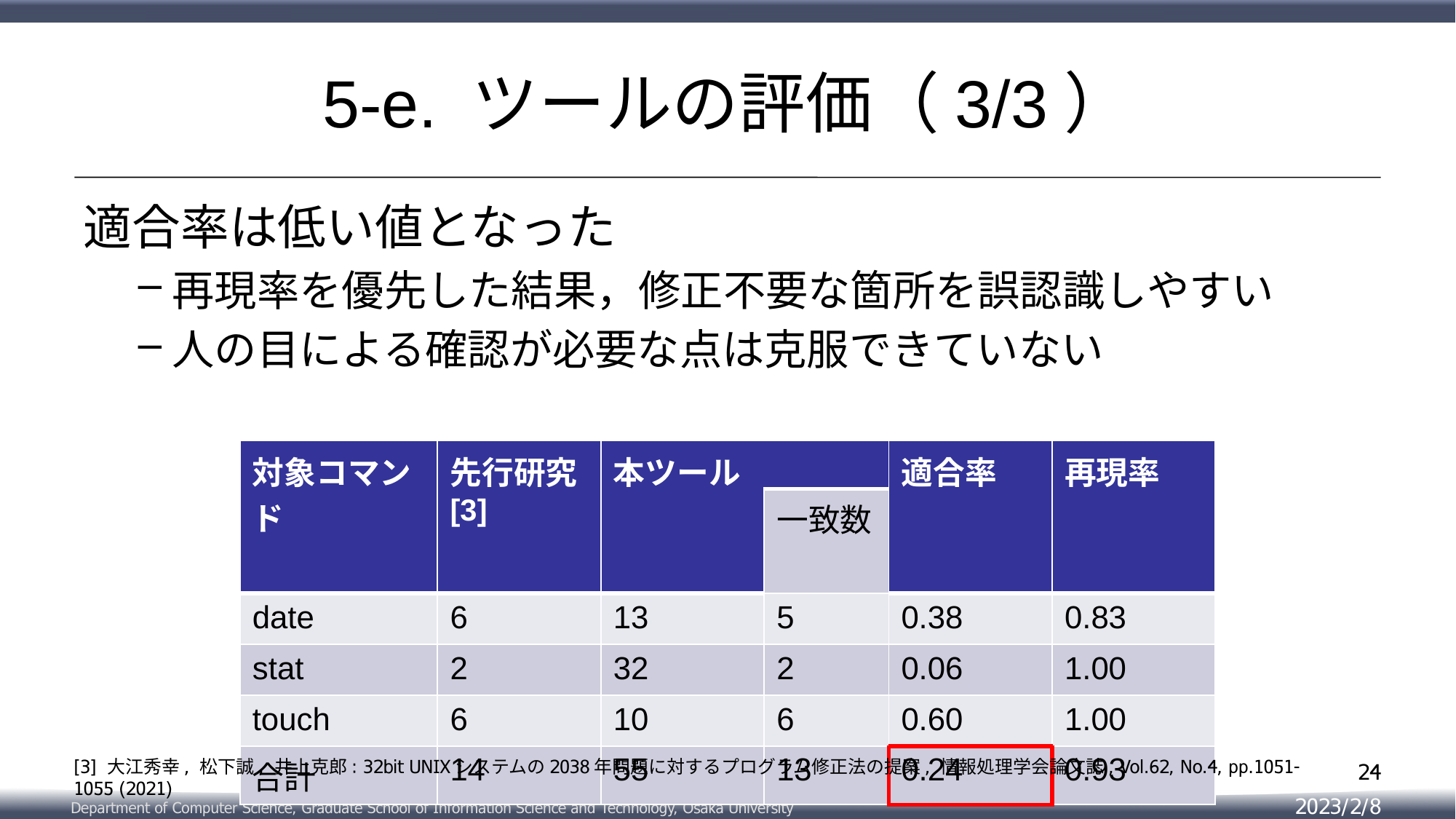

# 5-e. ツールの評価（3/3）
適合率は低い値となった
再現率を優先した結果，修正不要な箇所を誤認識しやすい
人の目による確認が必要な点は克服できていない
| 対象コマンド | 先行研究 [3] | 本ツール |  | 適合率 | 再現率 |
| --- | --- | --- | --- | --- | --- |
|  |  |  | 一致数 |  |  |
| date | 6 | 13 | 5 | 0.38 | 0.83 |
| stat | 2 | 32 | 2 | 0.06 | 1.00 |
| touch | 6 | 10 | 6 | 0.60 | 1.00 |
| 合計 | 14 | 55 | 13 | 0.24 | 0.93 |
[3] 大江秀幸, 松下誠, 井上克郎: 32bit UNIXシステムの2038年問題に対するプログラム修正法の提案, 情報処理学会論文誌, Vol.62, No.4, pp.1051-1055 (2021)
24
2023/2/8